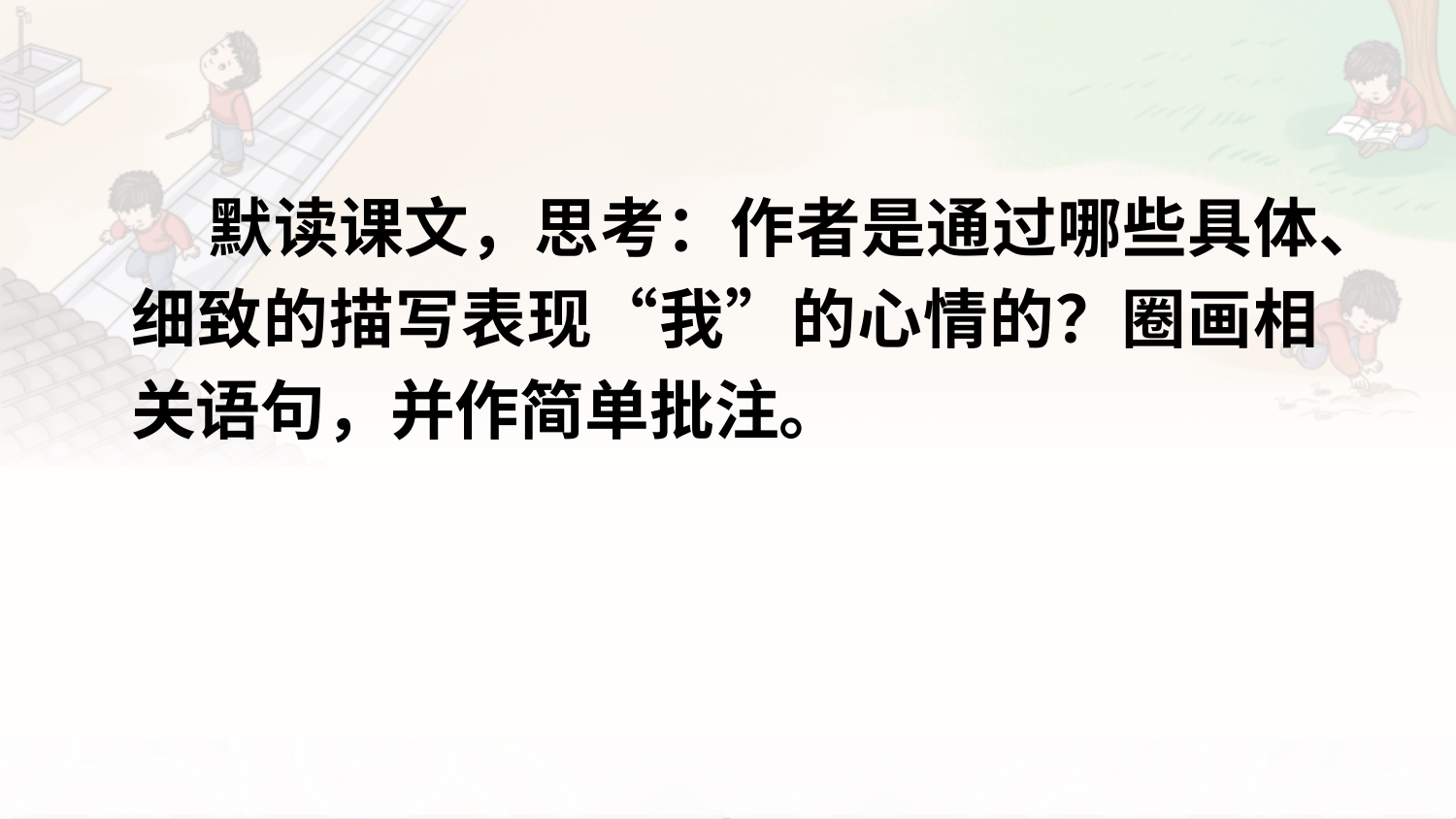

默读课文，思考：作者是通过哪些具体、细致的描写表现“我”的心情的？圈画相关语句，并作简单批注。